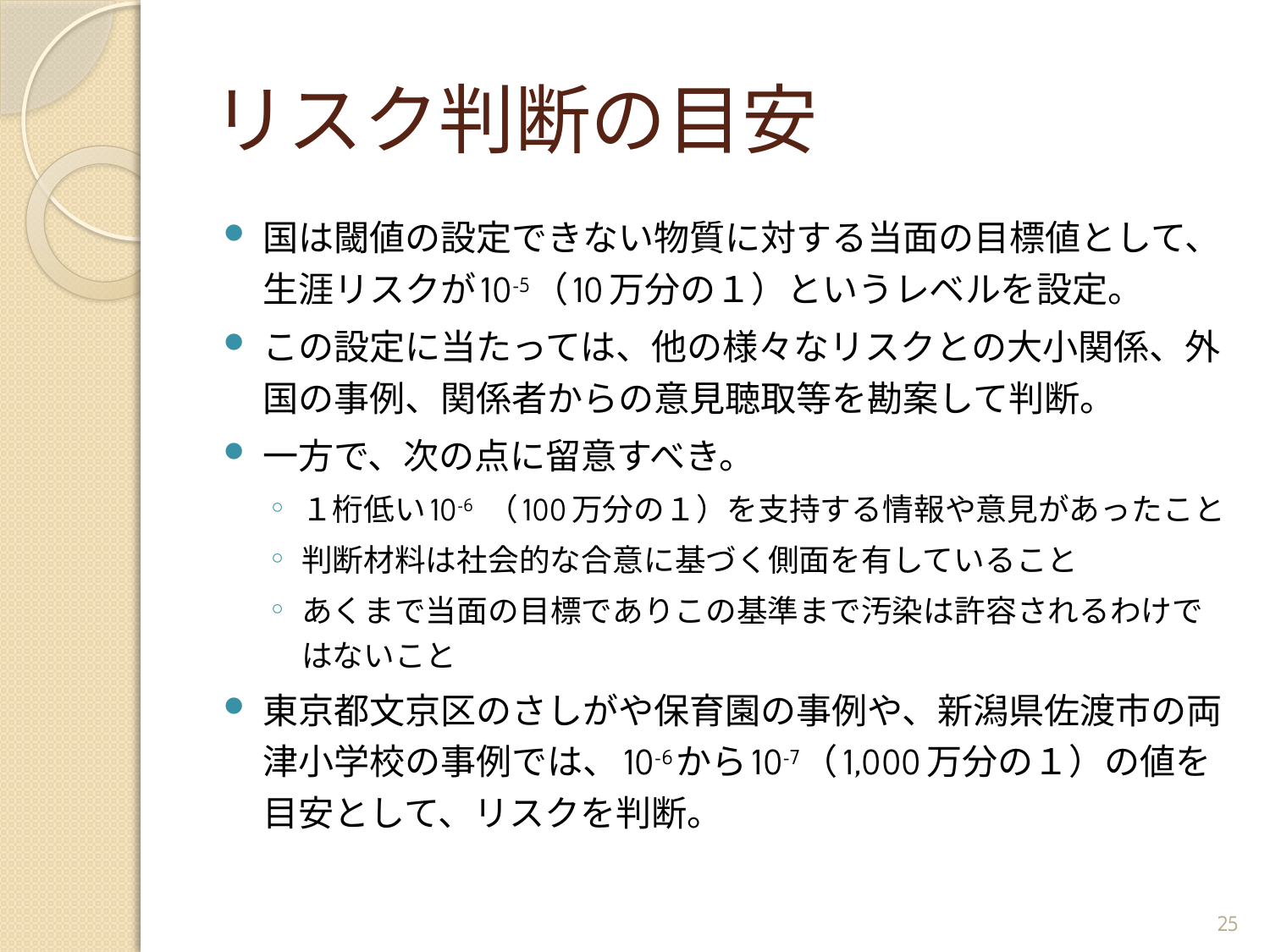

# リスク判断の目安
国は閾値の設定できない物質に対する当面の目標値として、生涯リスクが10-5（10万分の１）というレベルを設定。
この設定に当たっては、他の様々なリスクとの大小関係、外国の事例、関係者からの意見聴取等を勘案して判断。
一方で、次の点に留意すべき。
１桁低い10-6 （100万分の１）を支持する情報や意見があったこと
判断材料は社会的な合意に基づく側面を有していること
あくまで当面の目標でありこの基準まで汚染は許容されるわけではないこと
東京都文京区のさしがや保育園の事例や、新潟県佐渡市の両津小学校の事例では、10-6から10-7（1,000万分の１）の値を目安として、リスクを判断。

25